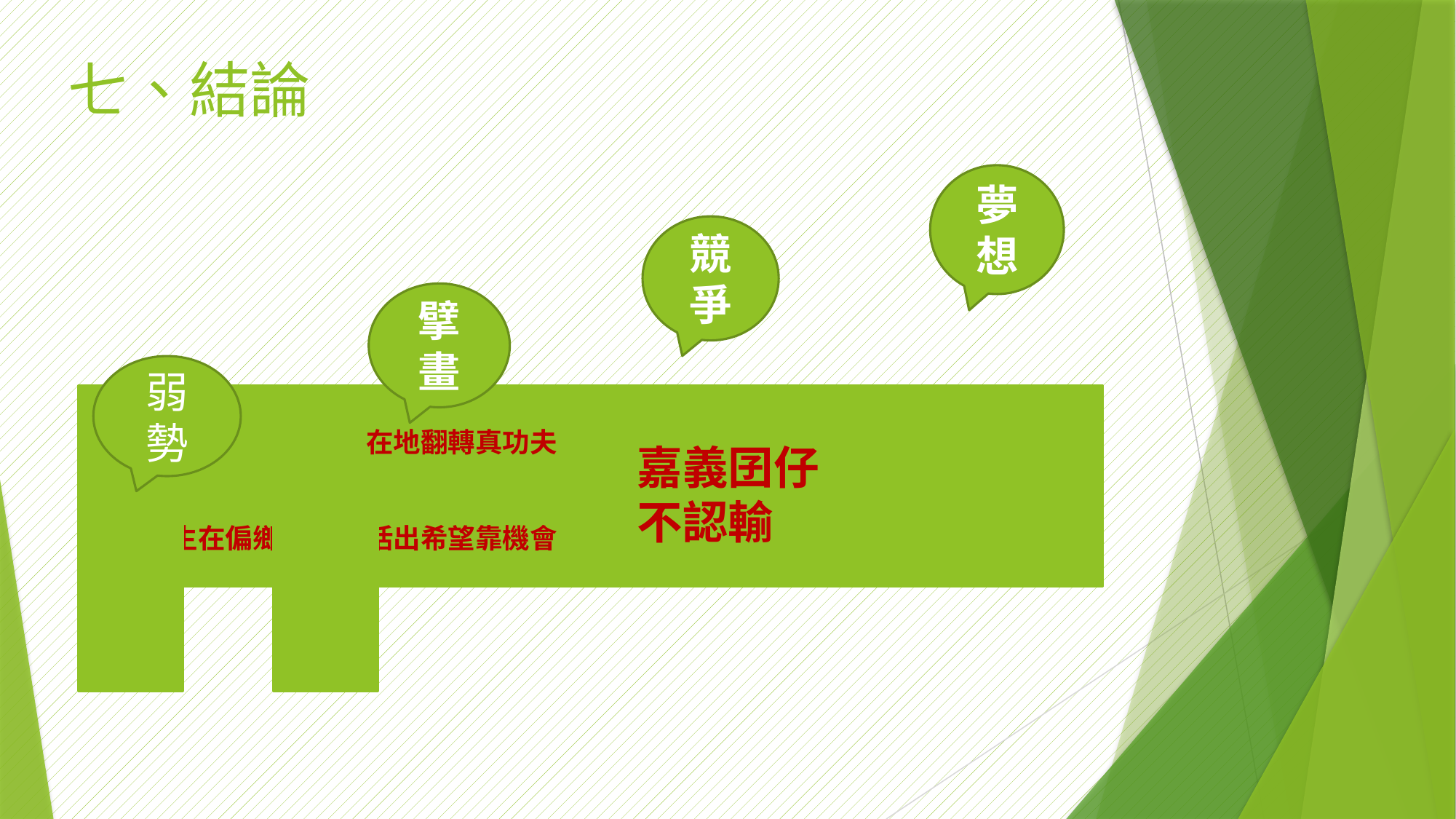

# 七、結論
夢想
競爭
生在偏鄉本無罪
活出希望靠機會
在地翻轉真功夫
擘畫
弱勢
嘉義囝仔不認輸